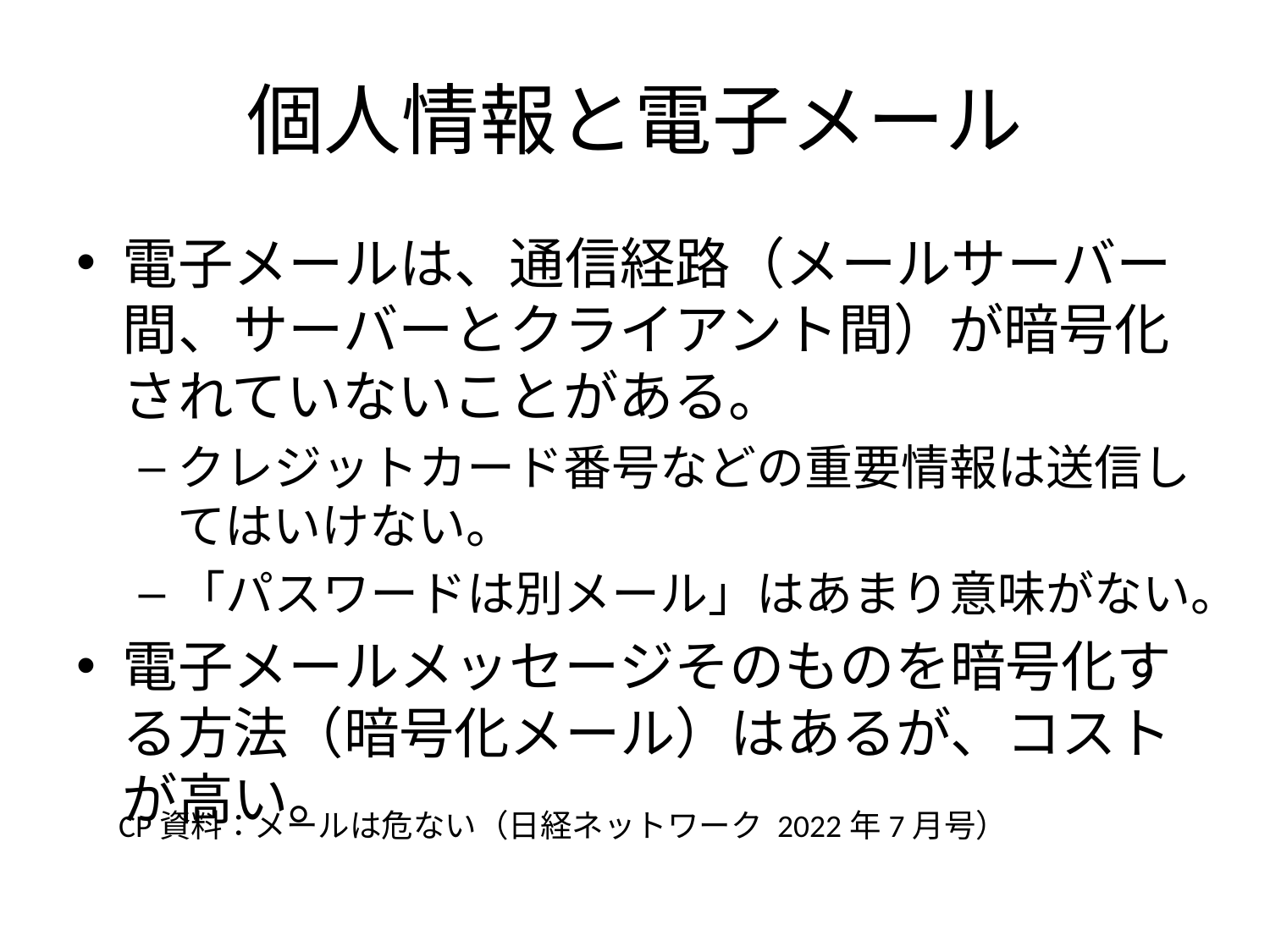

# 個人情報と電子メール
電子メールは、通信経路（メールサーバー間、サーバーとクライアント間）が暗号化されていないことがある。
クレジットカード番号などの重要情報は送信してはいけない。
「パスワードは別メール」はあまり意味がない。
電子メールメッセージそのものを暗号化する方法（暗号化メール）はあるが、コストが高い。
CP資料：メールは危ない（日経ネットワーク 2022年7月号）